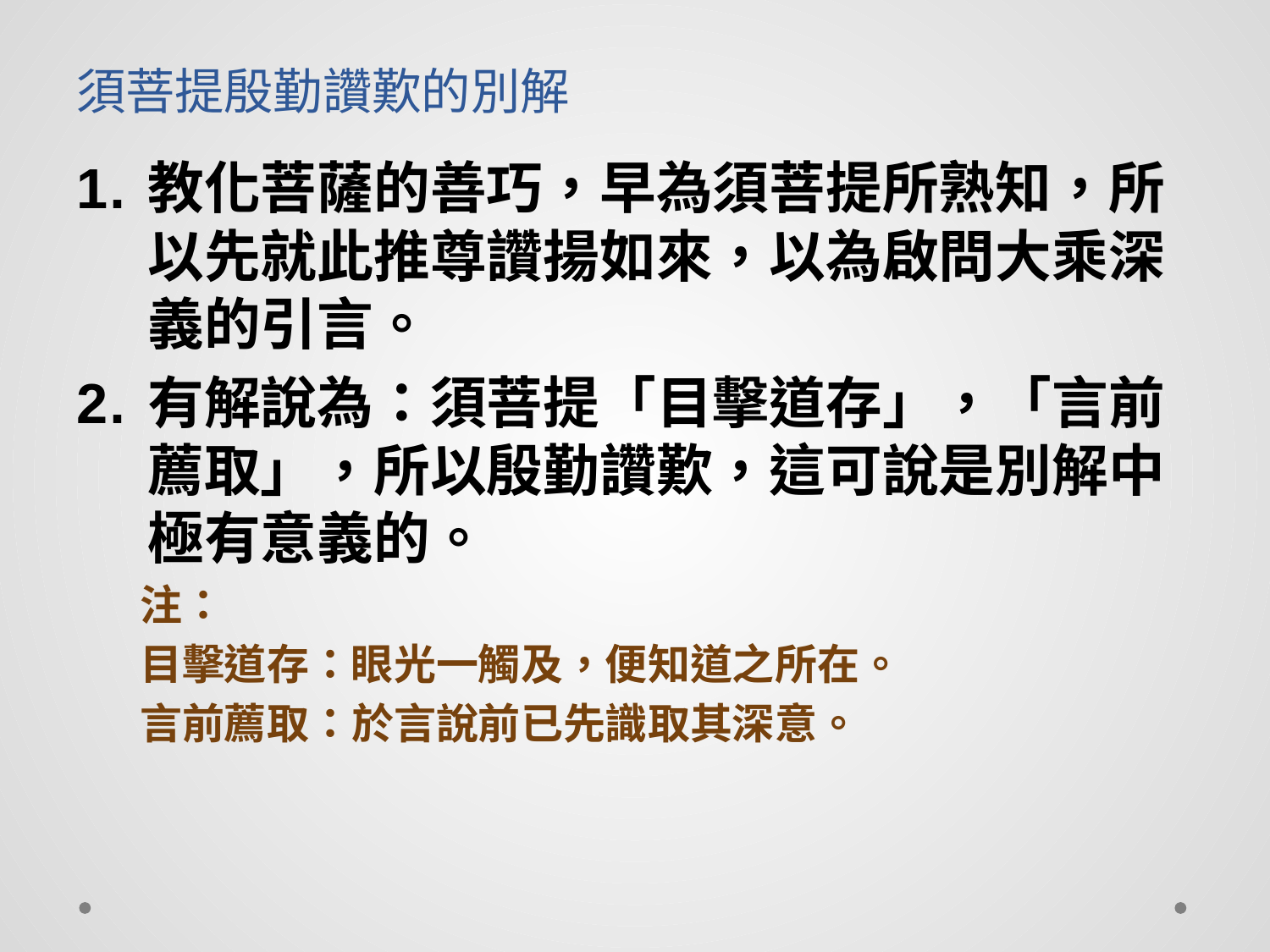

# 須菩提殷勤讚歎的別解
教化菩薩的善巧，早為須菩提所熟知，所以先就此推尊讚揚如來，以為啟問大乘深義的引言。
有解說為：須菩提「目擊道存」，「言前薦取」，所以殷勤讚歎，這可說是別解中極有意義的。
注：
目擊道存：眼光一觸及，便知道之所在。
言前薦取：於言說前已先識取其深意。